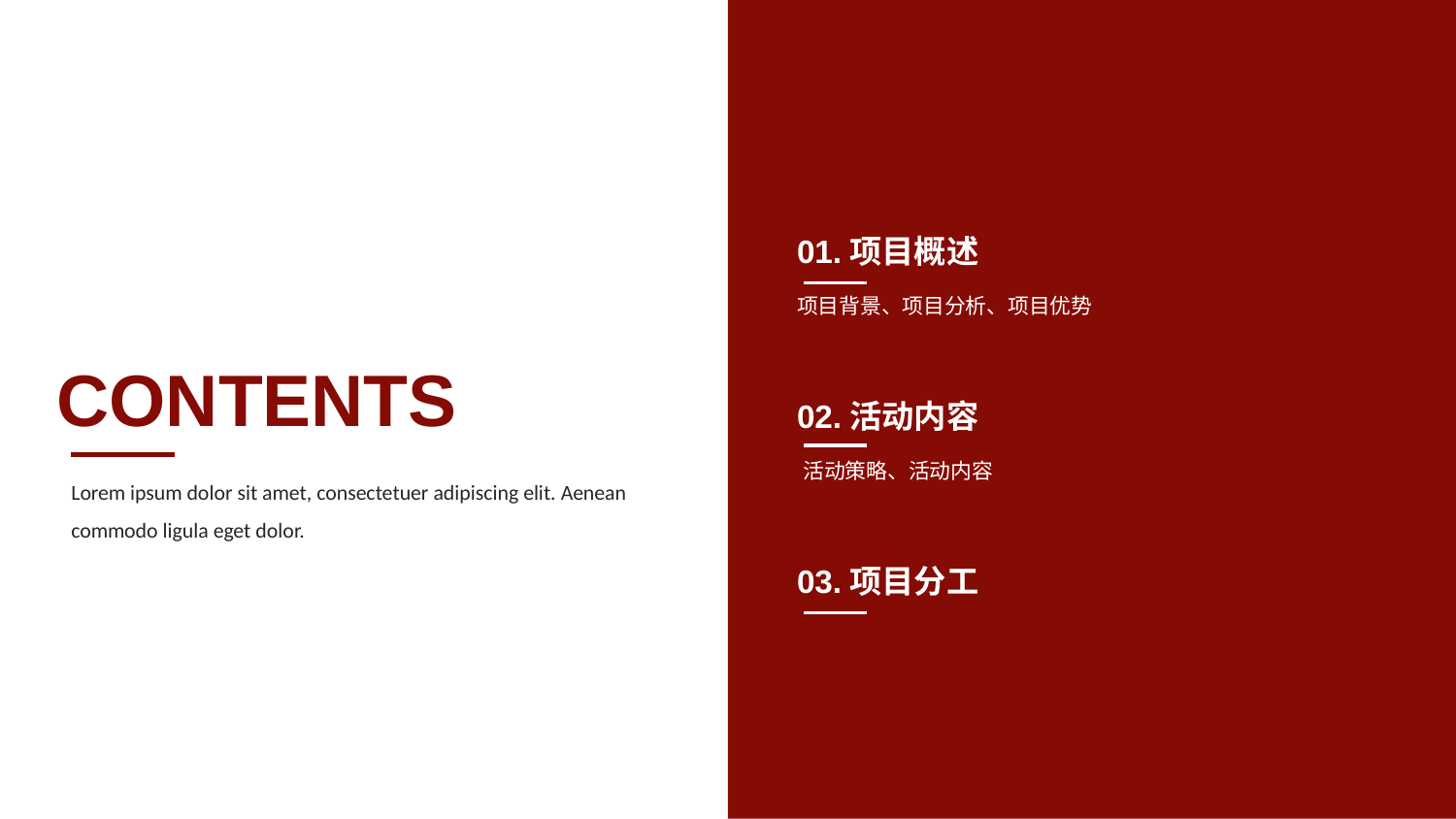

01.项目概述
项目背景、项目分析、项目优势
02.活动内容
活动策略、活动内容
03.项目分工
CONTENTS
Lorem ipsum dolor sit amet, consectetuer adipiscing elit. Aenean commodo ligula eget dolor.